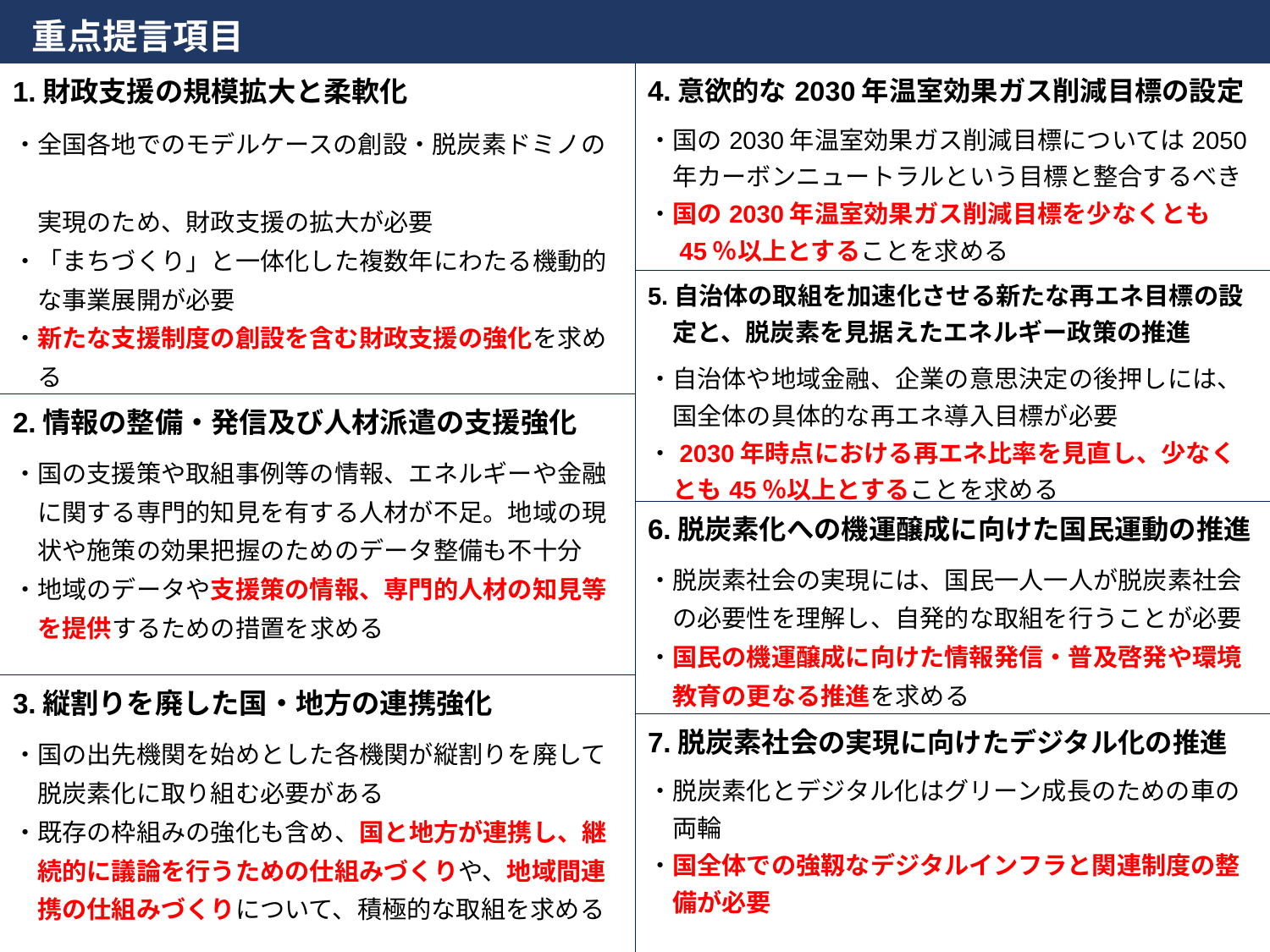

重点提言項目
| 1.財政支援の規模拡大と柔軟化 ・全国各地でのモデルケースの創設・脱炭素ドミノの　 　実現のため、財政支援の拡大が必要 ・「まちづくり」と一体化した複数年にわたる機動的 　な事業展開が必要 ・新たな支援制度の創設を含む財政支援の強化を求め 　る |
| --- |
| 2.情報の整備・発信及び人材派遣の支援強化 ・国の支援策や取組事例等の情報、エネルギーや金融 　に関する専門的知見を有する人材が不足。地域の現 　状や施策の効果把握のためのデータ整備も不十分 ・地域のデータや支援策の情報、専門的人材の知見等 　を提供するための措置を求める |
| 3.縦割りを廃した国・地方の連携強化 ・国の出先機関を始めとした各機関が縦割りを廃して 　脱炭素化に取り組む必要がある ・既存の枠組みの強化も含め、国と地方が連携し、継 　続的に議論を行うための仕組みづくりや、地域間連 　携の仕組みづくりについて、積極的な取組を求める |
| 4.意欲的な2030年温室効果ガス削減目標の設定 ・国の2030年温室効果ガス削減目標については2050 　年カーボンニュートラルという目標と整合するべき ・国の2030年温室効果ガス削減目標を少なくとも 　45％以上とすることを求める |
| --- |
| 5.自治体の取組を加速化させる新たな再エネ目標の設 　定と、脱炭素を見据えたエネルギー政策の推進 ・自治体や地域金融、企業の意思決定の後押しには、 　国全体の具体的な再エネ導入目標が必要 ・2030年時点における再エネ比率を見直し、少なく 　とも45％以上とすることを求める |
| 6.脱炭素化への機運醸成に向けた国民運動の推進 ・脱炭素社会の実現には、国民一人一人が脱炭素社会 　の必要性を理解し、自発的な取組を行うことが必要 ・国民の機運醸成に向けた情報発信・普及啓発や環境 　教育の更なる推進を求める |
| 7.脱炭素社会の実現に向けたデジタル化の推進 ・脱炭素化とデジタル化はグリーン成長のための車の 　両輪 ・国全体での強靱なデジタルインフラと関連制度の整 　備が必要 |